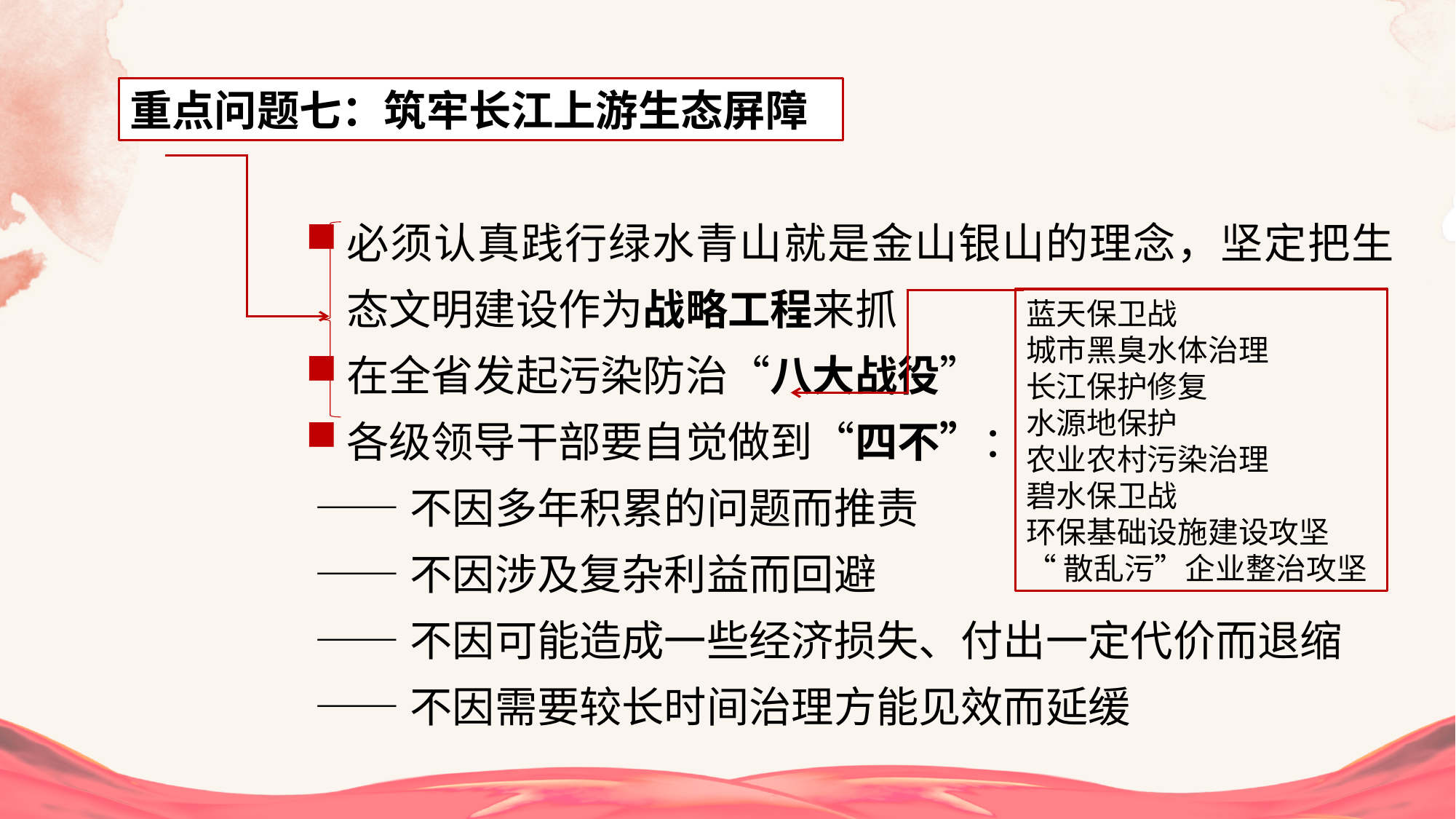

重点问题七：筑牢长江上游生态屏障
必须认真践行绿水青山就是金山银山的理念，坚定把生态文明建设作为战略工程来抓
在全省发起污染防治“八大战役”
各级领导干部要自觉做到“四不”：
 ——不因多年积累的问题而推责
 ——不因涉及复杂利益而回避
 ——不因可能造成一些经济损失、付出一定代价而退缩
 ——不因需要较长时间治理方能见效而延缓

蓝天保卫战
城市黑臭水体治理
长江保护修复
水源地保护
农业农村污染治理
碧水保卫战
环保基础设施建设攻坚
“散乱污”企业整治攻坚